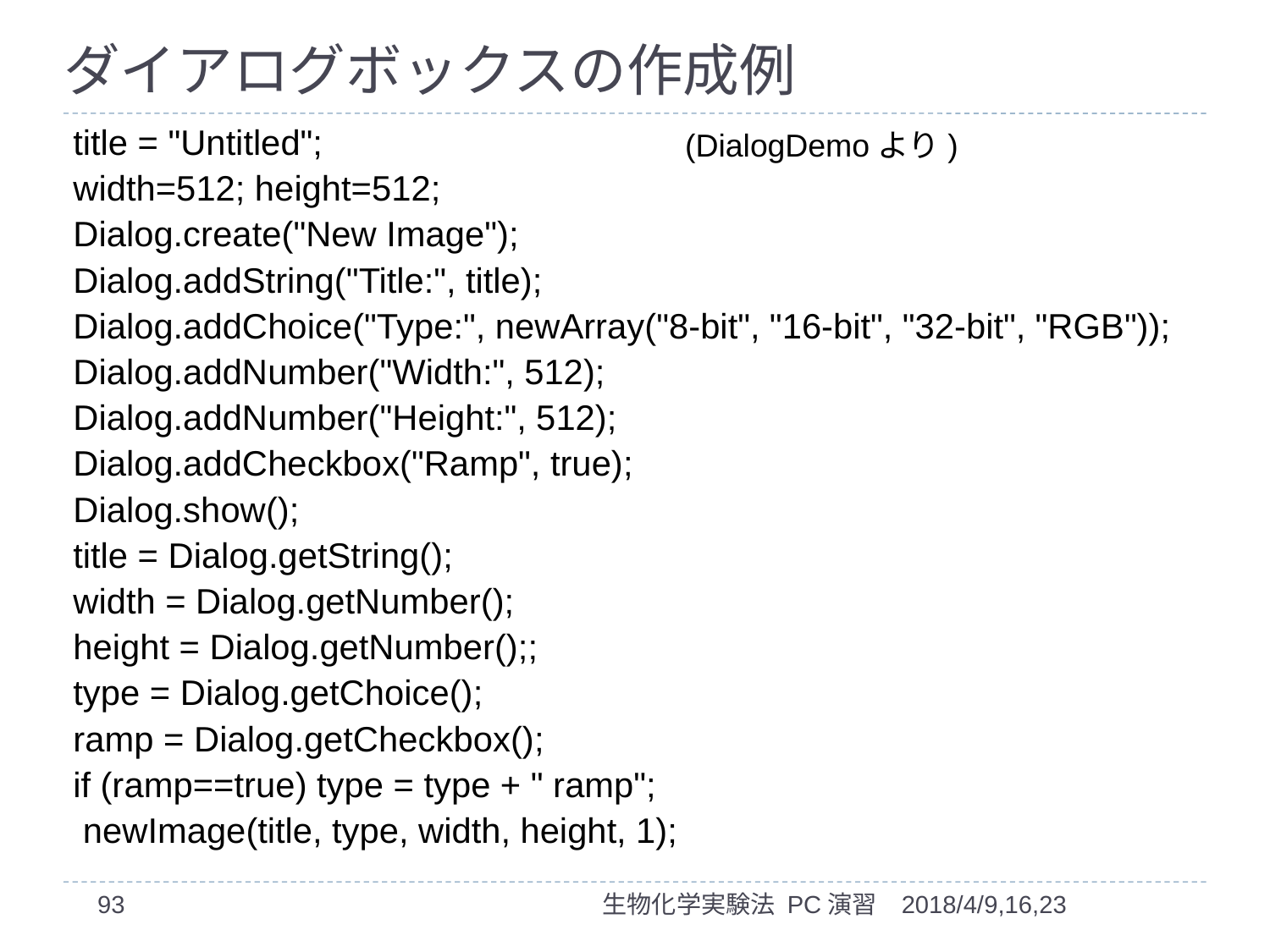

# ダイアログボックスの作成例
(DialogDemoより)
 title = "Untitled";
 width=512; height=512;
 Dialog.create("New Image");
 Dialog.addString("Title:", title);
 Dialog.addChoice("Type:", newArray("8-bit", "16-bit", "32-bit", "RGB"));
 Dialog.addNumber("Width:", 512);
 Dialog.addNumber("Height:", 512);
 Dialog.addCheckbox("Ramp", true);
 Dialog.show();
 title = Dialog.getString();
 width = Dialog.getNumber();
 height = Dialog.getNumber();;
 type = Dialog.getChoice();
 ramp = Dialog.getCheckbox();
 if (ramp==true) type = type + " ramp";
  newImage(title, type, width, height, 1);
93
生物化学実験法 PC演習
2018/4/9,16,23